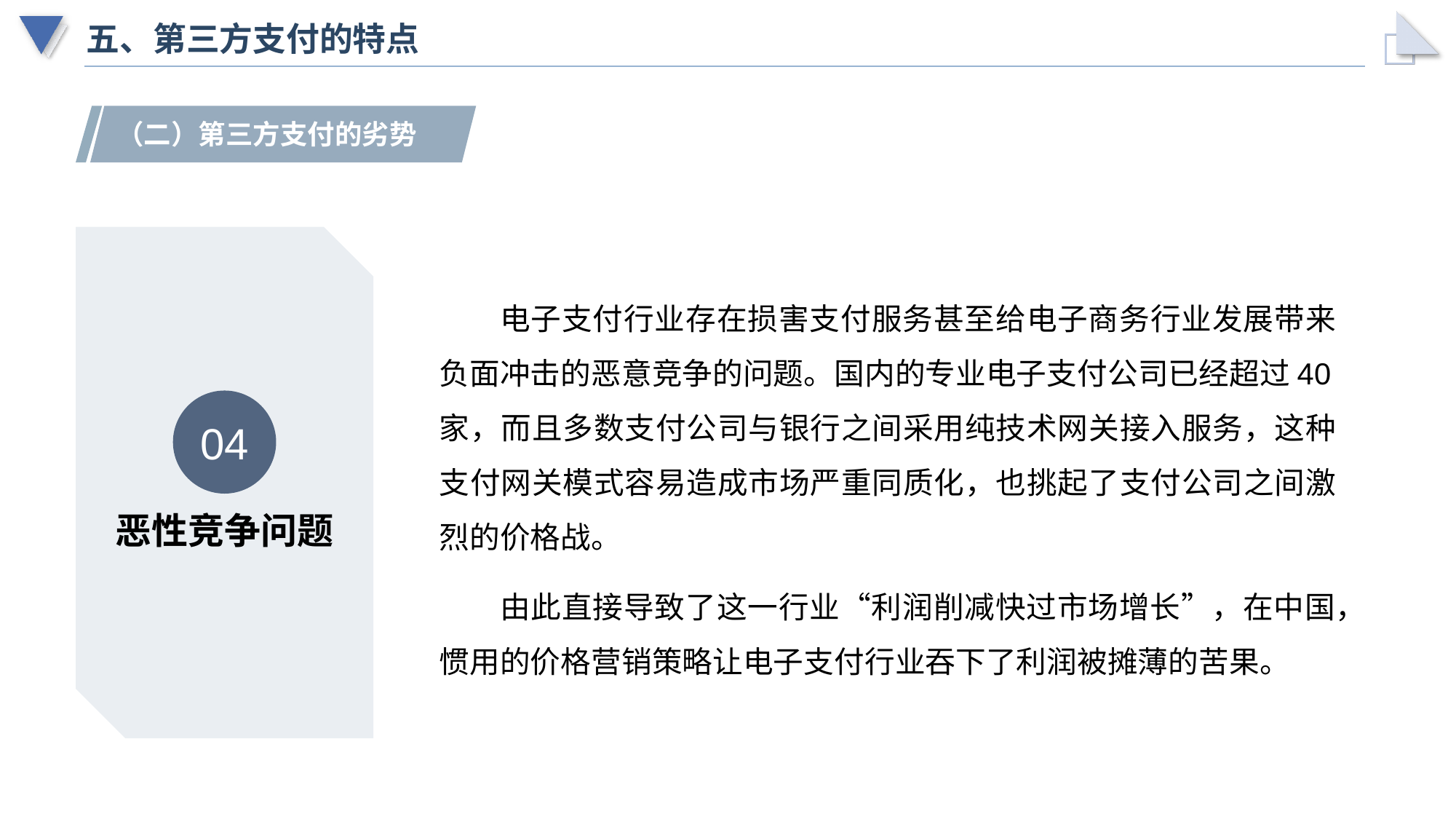

# 五、第三方支付的特点

（二）第三方支付的劣势

电子支付行业存在损害支付服务甚至给电子商务行业发展带来负面冲击的恶意竞争的问题。国内的专业电子支付公司已经超过40家，而且多数支付公司与银行之间采用纯技术网关接入服务，这种支付网关模式容易造成市场严重同质化，也挑起了支付公司之间激烈的价格战。
由此直接导致了这一行业“利润削减快过市场增长”，在中国，惯用的价格营销策略让电子支付行业吞下了利润被摊薄的苦果。
04
恶性竞争问题